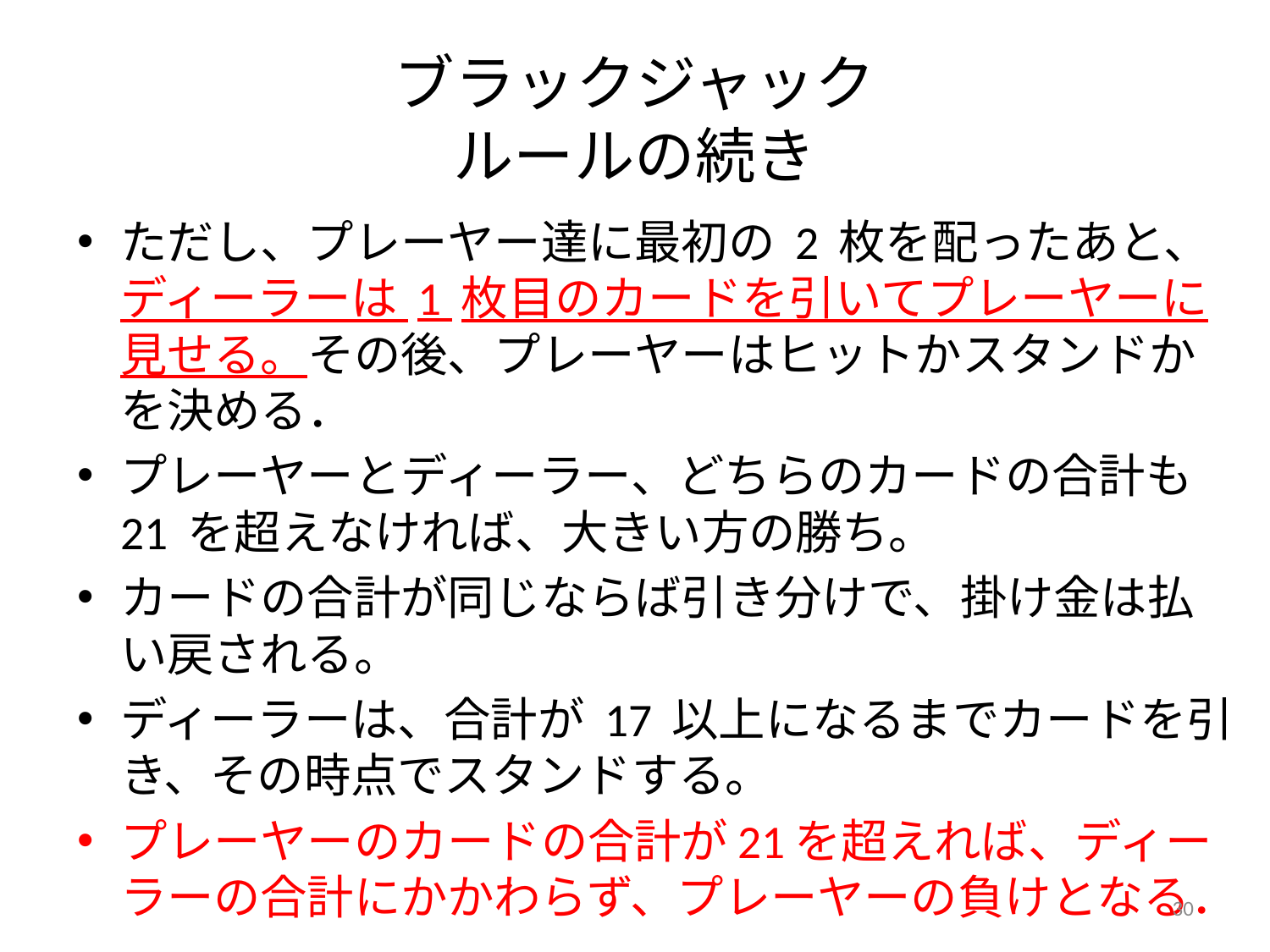

# ブラックジャック ルールの続き
ただし、プレーヤー達に最初の 2 枚を配ったあと、ディーラーは 1 枚目のカードを引いてプレーヤーに見せる。その後、プレーヤーはヒットかスタンドかを決める．
プレーヤーとディーラー、どちらのカードの合計も21 を超えなければ、大きい方の勝ち。
カードの合計が同じならば引き分けで、掛け金は払い戻される。
ディーラーは、合計が 17 以上になるまでカードを引き、その時点でスタンドする。
プレーヤーのカードの合計が21を超えれば、ディーラーの合計にかかわらず、プレーヤーの負けとなる．

30